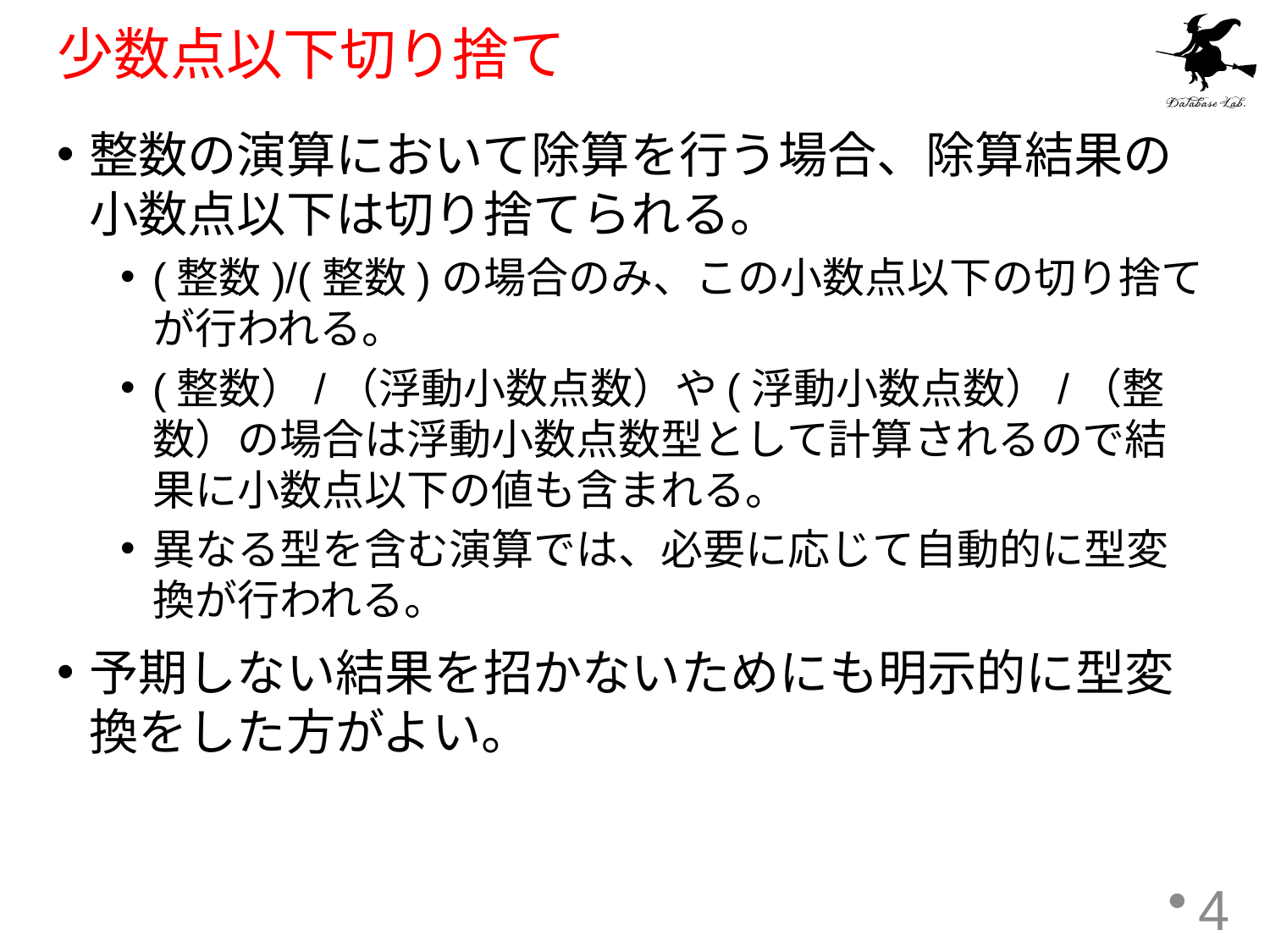

# 少数点以下切り捨て
整数の演算において除算を行う場合、除算結果の小数点以下は切り捨てられる。
(整数)/(整数)の場合のみ、この小数点以下の切り捨てが行われる。
(整数）/（浮動小数点数）や(浮動小数点数）/（整数）の場合は浮動小数点数型として計算されるので結果に小数点以下の値も含まれる。
異なる型を含む演算では、必要に応じて自動的に型変換が行われる。
予期しない結果を招かないためにも明示的に型変換をした方がよい。
4